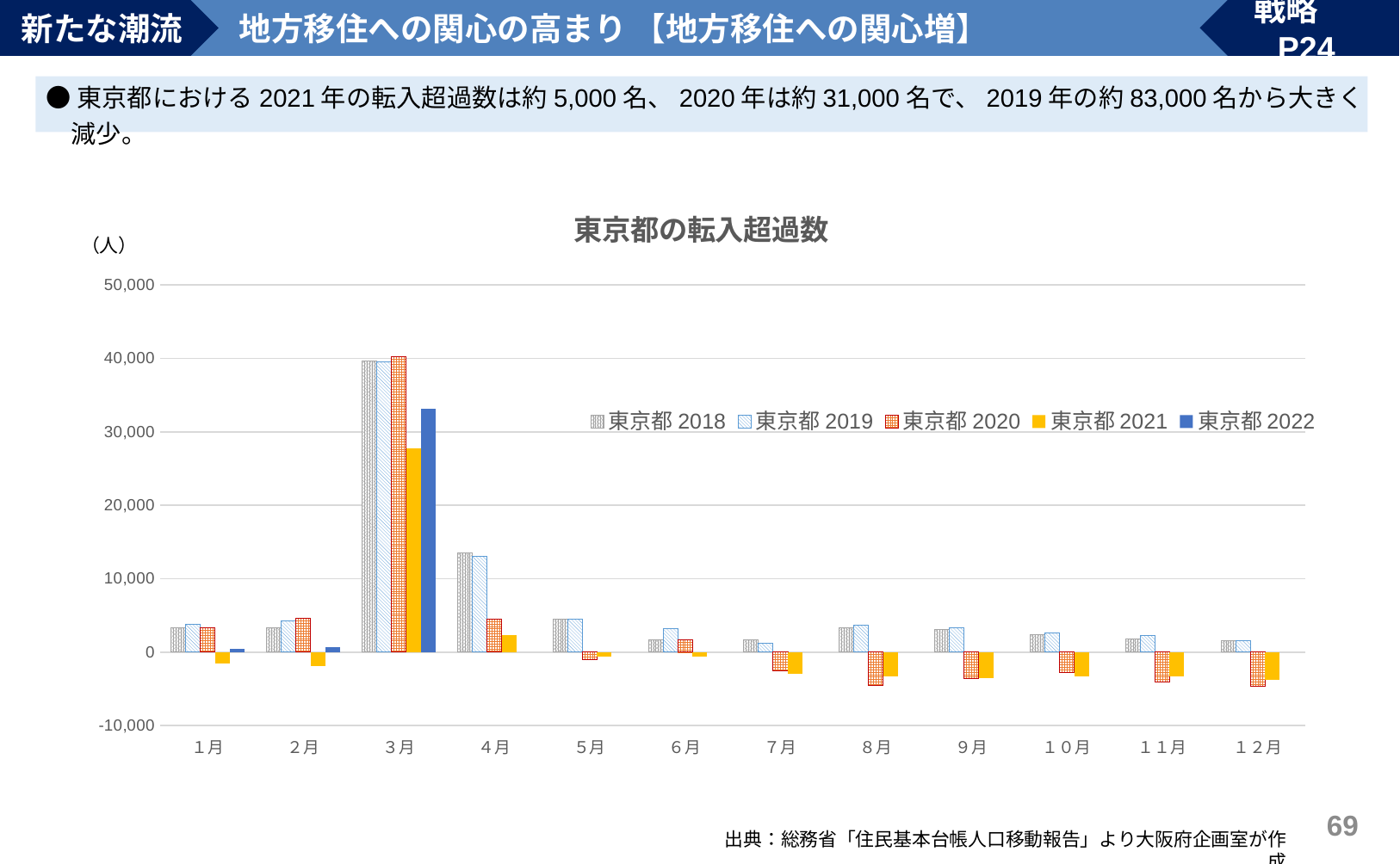

新たな潮流
地方移住への関心の高まり 【地方移住への関心増】
戦略　P24
●東京都における2021年の転入超過数は約5,000名、2020年は約31,000名で、2019年の約83,000名から大きく減少。

### Chart: 東京都の転入超過数

| Category | 東京都2018 | 東京都2019 | 東京都2020 | 東京都2021 | 東京都2022 |
|---|---|---|---|---|---|
| １月 | 3369.0 | 3763.0 | 3286.0 | -1490.0 | 491.0 |
| ２月 | 3260.0 | 4271.0 | 4578.0 | -1838.0 | 624.0 |
| ３月 | 39703.0 | 39556.0 | 40199.0 | 27803.0 | 33171.0 |
| ４月 | 13562.0 | 13073.0 | 4532.0 | 2348.0 | None |
| ５月 | 4460.0 | 4481.0 | -1069.0 | -661.0 | None |
| ６月 | 1717.0 | 3175.0 | 1669.0 | -583.0 | None |
| ７月 | 1667.0 | 1199.0 | -2522.0 | -2964.0 | None |
| ８月 | 3282.0 | 3648.0 | -4514.0 | -3363.0 | None |
| ９月 | 3121.0 | 3362.0 | -3638.0 | -3533.0 | None |
| １０月 | 2433.0 | 2657.0 | -2715.0 | -3262.0 | None |
| １１月 | 1741.0 | 2254.0 | -4033.0 | -3254.0 | None |
| １２月 | 1529.0 | 1543.0 | -4648.0 | -3770.0 | None |
（人）
69
出典：総務省「住民基本台帳人口移動報告」より大阪府企画室が作成